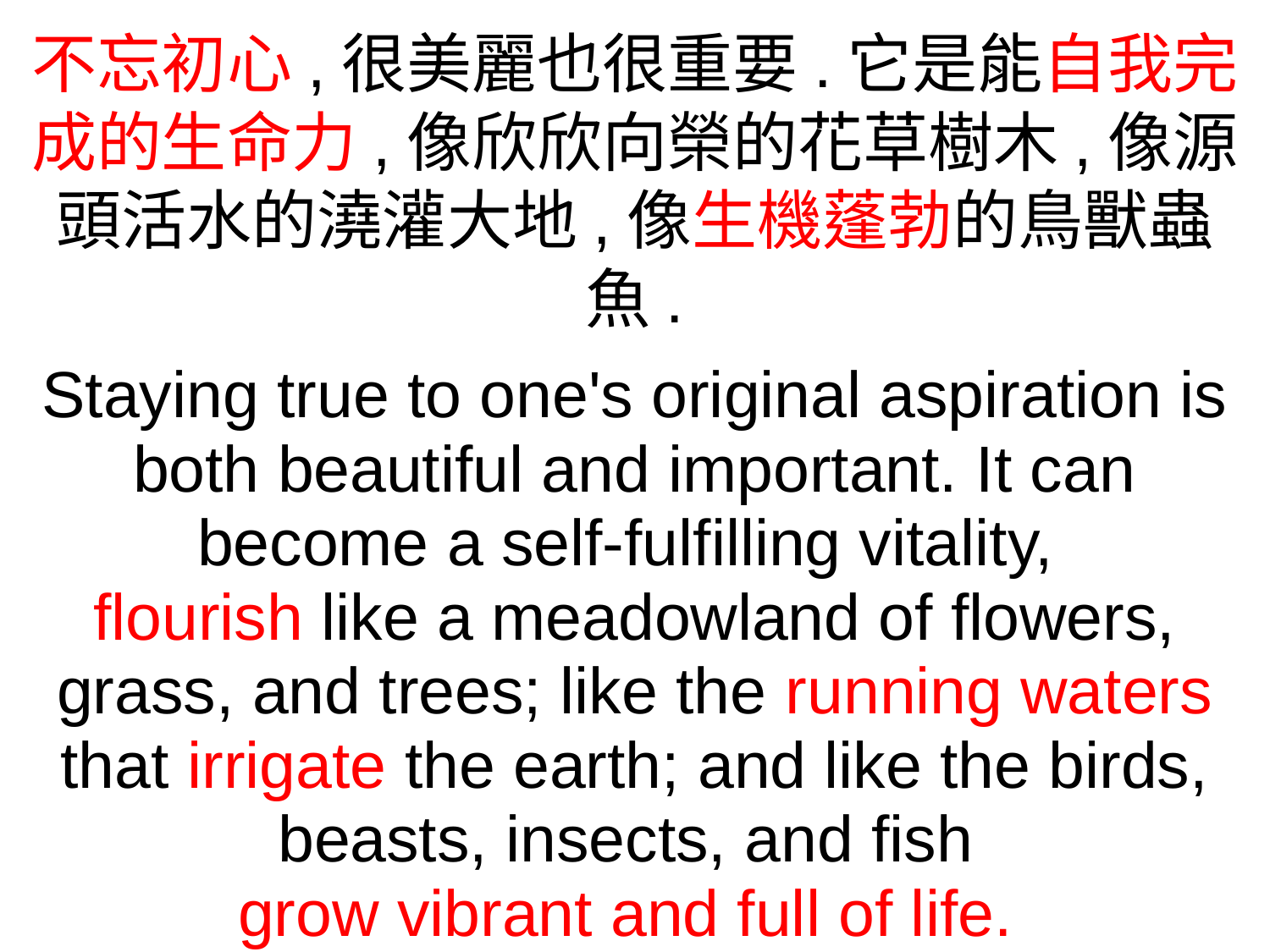

不忘初心,很美麗也很重要.它是能自我完成的生命力,像欣欣向榮的花草樹木,像源頭活水的澆灌大地,像生機蓬勃的鳥獸蟲魚.
Staying true to one's original aspiration is both beautiful and important. It can become a self-fulfilling vitality,
flourish like a meadowland of flowers, grass, and trees; like the running waters that irrigate the earth; and like the birds, beasts, insects, and fish
grow vibrant and full of life.